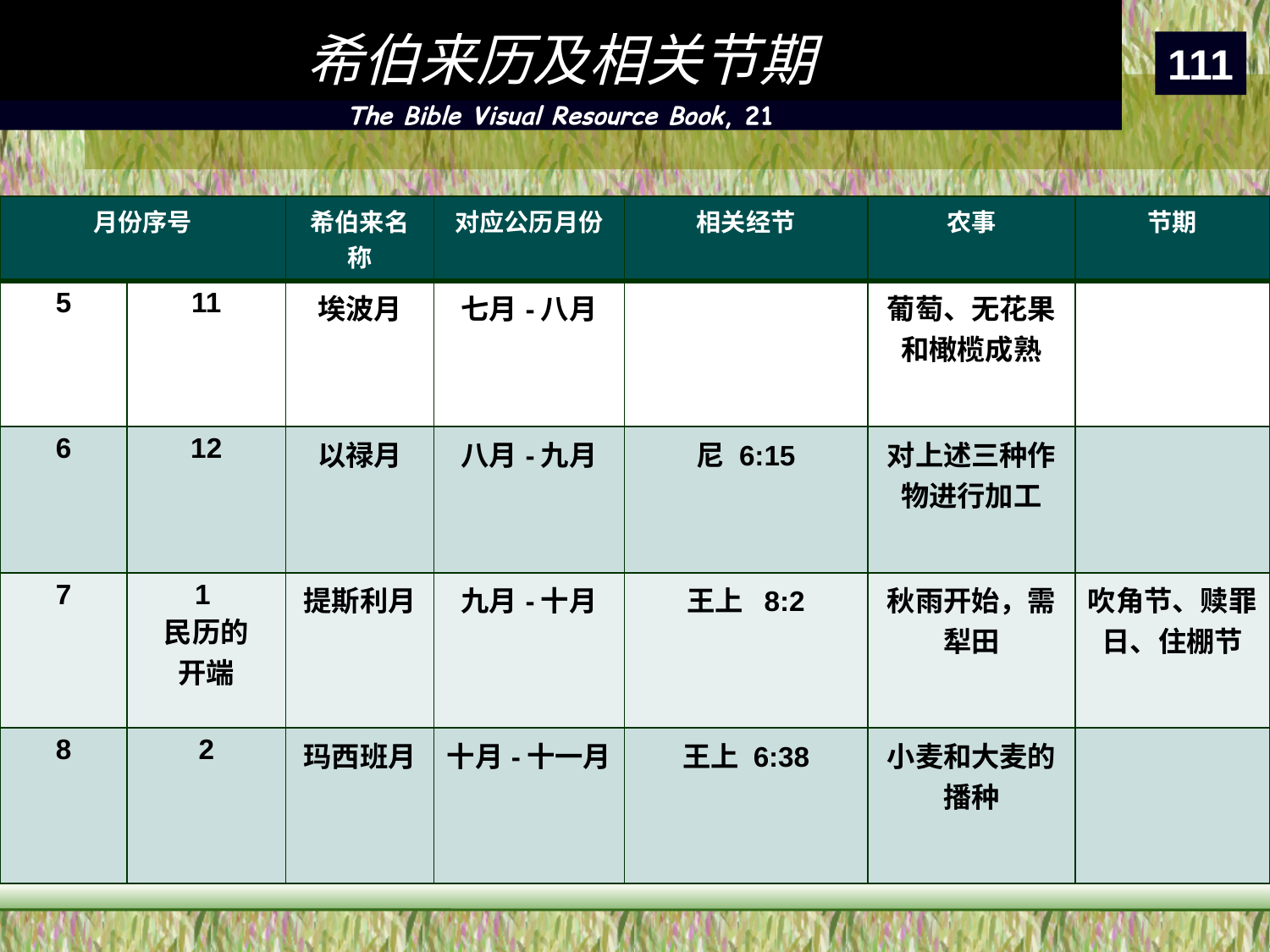

希伯来历及相关节期
111
The Bible Visual Resource Book, 21
| 月份序号 |  | 希伯来名称 | 对应公历月份 | 相关经节 | 农事 | 节期 |
| --- | --- | --- | --- | --- | --- | --- |
| 5 | 11 | 埃波月 | 七月-八月 |  | 葡萄、无花果和橄榄成熟 |  |
| 6 | 12 | 以禄月 | 八月-九月 | 尼 6:15 | 对上述三种作物进行加工 |  |
| 7 | 1 民历的 开端 | 提斯利月 | 九月-十月 | 王上 8:2 | 秋雨开始，需犁田 | 吹角节、赎罪日、住棚节 |
| 8 | 2 | 玛西班月 | 十月-十一月 | 王上 6:38 | 小麦和大麦的播种 |  |